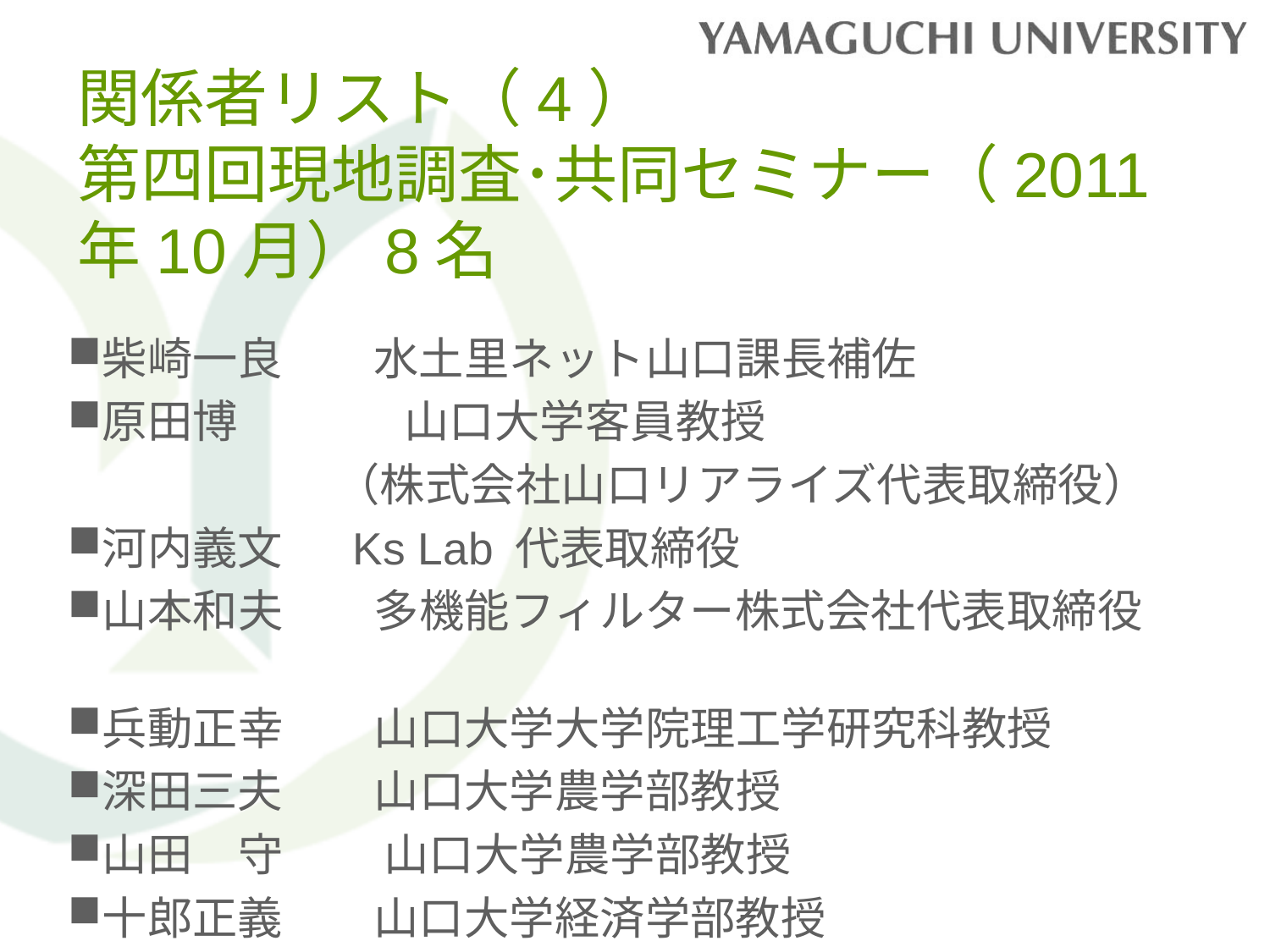

# 関係者リスト（4） 第四回現地調査･共同セミナー（2011年10月）8名
柴崎一良　　水土里ネット山口課長補佐
原田博　　　   山口大学客員教授
                    　 （株式会社山口リアライズ代表取締役）
河内義文      Ks Lab 代表取締役
山本和夫　　多機能フィルター株式会社代表取締役
兵動正幸　　山口大学大学院理工学研究科教授
深田三夫　　山口大学農学部教授
山田　守　　 山口大学農学部教授
十郎正義　　山口大学経済学部教授